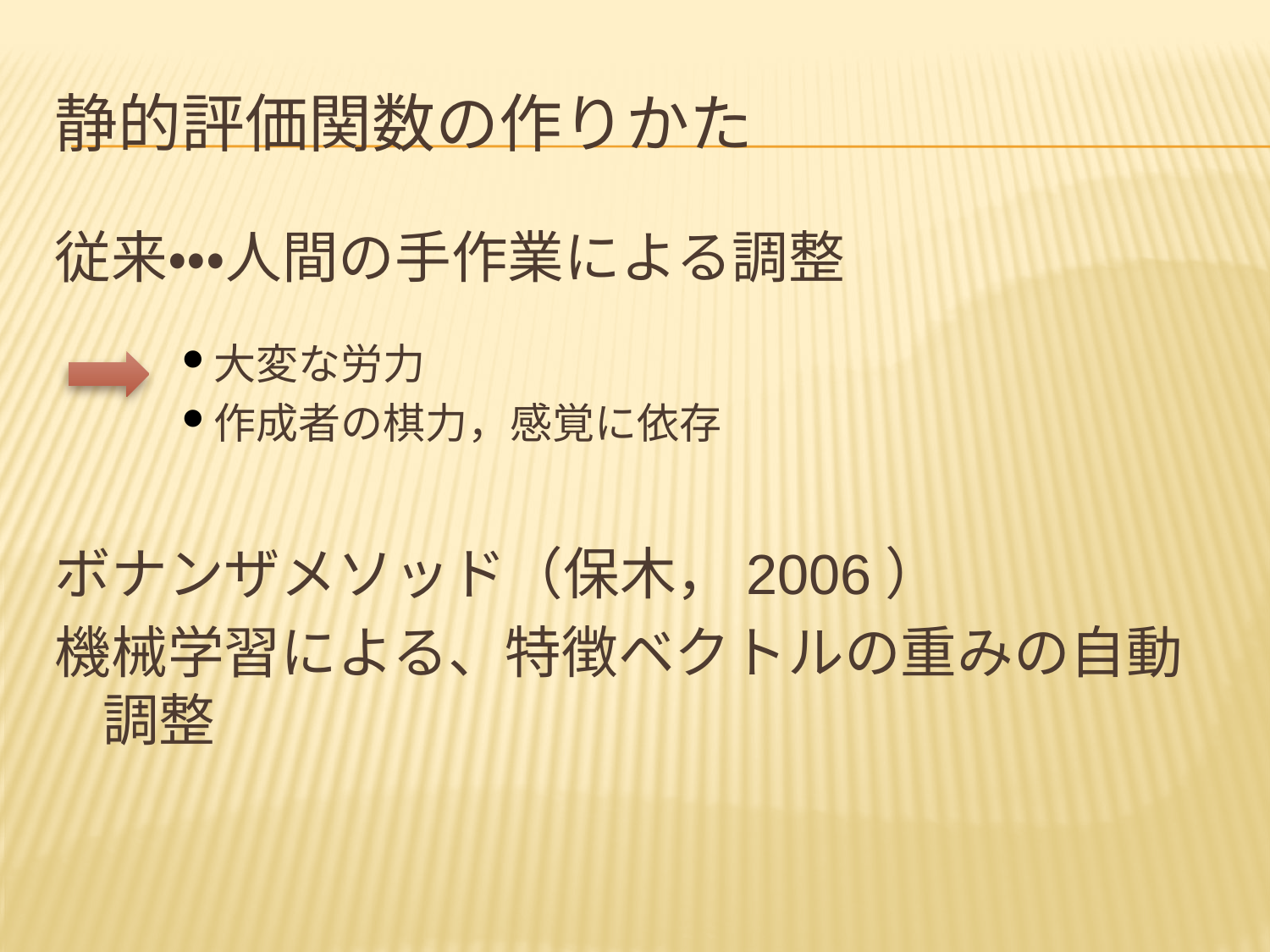

# 静的評価関数の作りかた
従来・・・人間の手作業による調整

大変な労力
作成者の棋力，感覚に依存

ボナンザメソッド（保木，2006）
機械学習による、特徴ベクトルの重みの自動調整